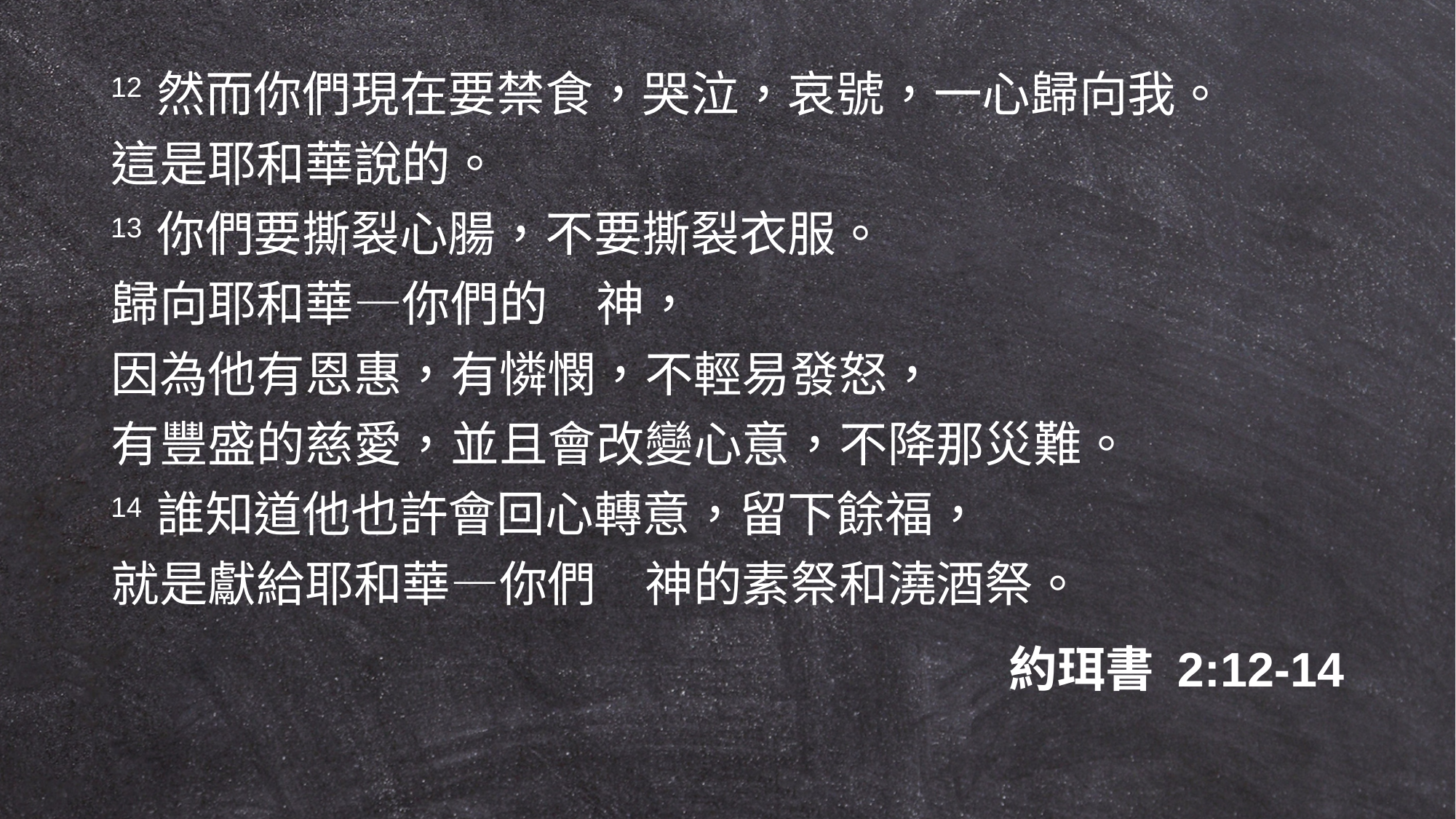

12 然而你們現在要禁食，哭泣，哀號，一心歸向我。
這是耶和華說的。
13 你們要撕裂心腸，不要撕裂衣服。
歸向耶和華—你們的　神，
因為他有恩惠，有憐憫，不輕易發怒，
有豐盛的慈愛，並且會改變心意，不降那災難。
14 誰知道他也許會回心轉意，留下餘福，
就是獻給耶和華—你們　神的素祭和澆酒祭。
約珥書 2:12-14